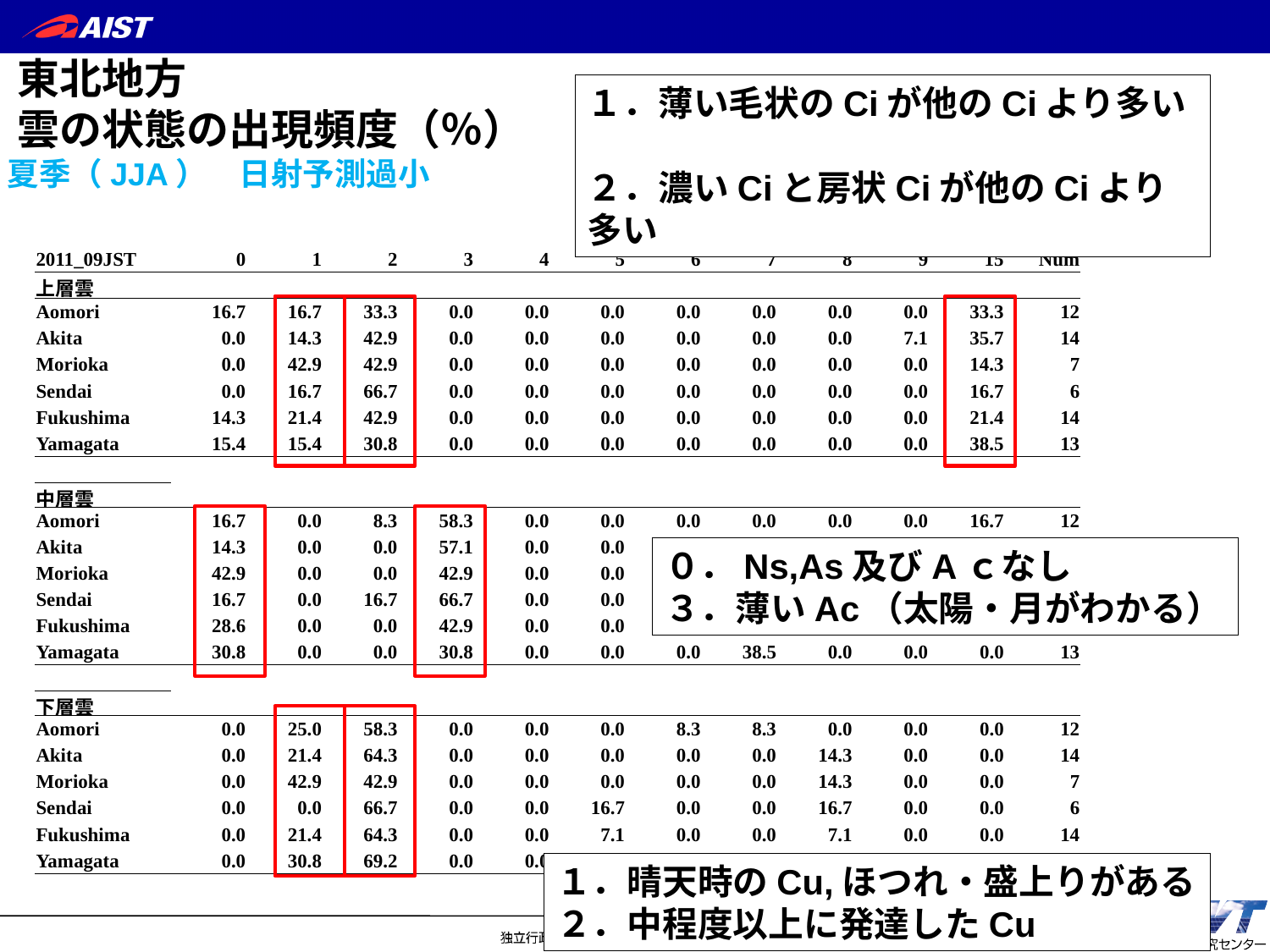

東北地方
雲の状態の出現頻度（％）

１．薄い毛状のCiが他のCiより多い
２．濃いCiと房状Ciが他のCiより多い
夏季（JJA）　日射予測過小
不明
| 2011\_09JST | 0 | 1 | 2 | 3 | 4 | 5 | 6 | 7 | 8 | 9 | 15 | Num |
| --- | --- | --- | --- | --- | --- | --- | --- | --- | --- | --- | --- | --- |
| 上層雲 |  |  |  |  |  |  |  |  |  |  |  |  |
| Aomori | 16.7 | 16.7 | 33.3 | 0.0 | 0.0 | 0.0 | 0.0 | 0.0 | 0.0 | 0.0 | 33.3 | 12 |
| Akita | 0.0 | 14.3 | 42.9 | 0.0 | 0.0 | 0.0 | 0.0 | 0.0 | 0.0 | 7.1 | 35.7 | 14 |
| Morioka | 0.0 | 42.9 | 42.9 | 0.0 | 0.0 | 0.0 | 0.0 | 0.0 | 0.0 | 0.0 | 14.3 | 7 |
| Sendai | 0.0 | 16.7 | 66.7 | 0.0 | 0.0 | 0.0 | 0.0 | 0.0 | 0.0 | 0.0 | 16.7 | 6 |
| Fukushima | 14.3 | 21.4 | 42.9 | 0.0 | 0.0 | 0.0 | 0.0 | 0.0 | 0.0 | 0.0 | 21.4 | 14 |
| Yamagata | 15.4 | 15.4 | 30.8 | 0.0 | 0.0 | 0.0 | 0.0 | 0.0 | 0.0 | 0.0 | 38.5 | 13 |
|  |  |  |  |  |  |  |  |  |  |  |  |  |
| 中層雲 |  |  |  |  |  |  |  |  |  |  |  |  |
| Aomori | 16.7 | 0.0 | 8.3 | 58.3 | 0.0 | 0.0 | 0.0 | 0.0 | 0.0 | 0.0 | 16.7 | 12 |
| Akita | 14.3 | 0.0 | 0.0 | 57.1 | 0.0 | 0.0 | 0.0 | 28.6 | 0.0 | 0.0 | 0.0 | 14 |
| Morioka | 42.9 | 0.0 | 0.0 | 42.9 | 0.0 | 0.0 | 0.0 | 14.3 | 0.0 | 0.0 | 0.0 | 7 |
| Sendai | 16.7 | 0.0 | 16.7 | 66.7 | 0.0 | 0.0 | 0.0 | 0.0 | 0.0 | 0.0 | 0.0 | 6 |
| Fukushima | 28.6 | 0.0 | 0.0 | 42.9 | 0.0 | 0.0 | 0.0 | 14.3 | 0.0 | 0.0 | 14.3 | 14 |
| Yamagata | 30.8 | 0.0 | 0.0 | 30.8 | 0.0 | 0.0 | 0.0 | 38.5 | 0.0 | 0.0 | 0.0 | 13 |
|  |  |  |  |  |  |  |  |  |  |  |  |  |
| 下層雲 |  |  |  |  |  |  |  |  |  |  |  |  |
| Aomori | 0.0 | 25.0 | 58.3 | 0.0 | 0.0 | 0.0 | 8.3 | 8.3 | 0.0 | 0.0 | 0.0 | 12 |
| Akita | 0.0 | 21.4 | 64.3 | 0.0 | 0.0 | 0.0 | 0.0 | 0.0 | 14.3 | 0.0 | 0.0 | 14 |
| Morioka | 0.0 | 42.9 | 42.9 | 0.0 | 0.0 | 0.0 | 0.0 | 0.0 | 14.3 | 0.0 | 0.0 | 7 |
| Sendai | 0.0 | 0.0 | 66.7 | 0.0 | 0.0 | 16.7 | 0.0 | 0.0 | 16.7 | 0.0 | 0.0 | 6 |
| Fukushima | 0.0 | 21.4 | 64.3 | 0.0 | 0.0 | 7.1 | 0.0 | 0.0 | 7.1 | 0.0 | 0.0 | 14 |
| Yamagata | 0.0 | 30.8 | 69.2 | 0.0 | 0.0 | 0.0 | 0.0 | 0.0 | 0.0 | 0.0 | 0.0 | 13 |

０．Ns,As及びAｃなし
３．薄いAc（太陽・月がわかる）

１．晴天時のCu,ほつれ・盛上りがある
２．中程度以上に発達したCu